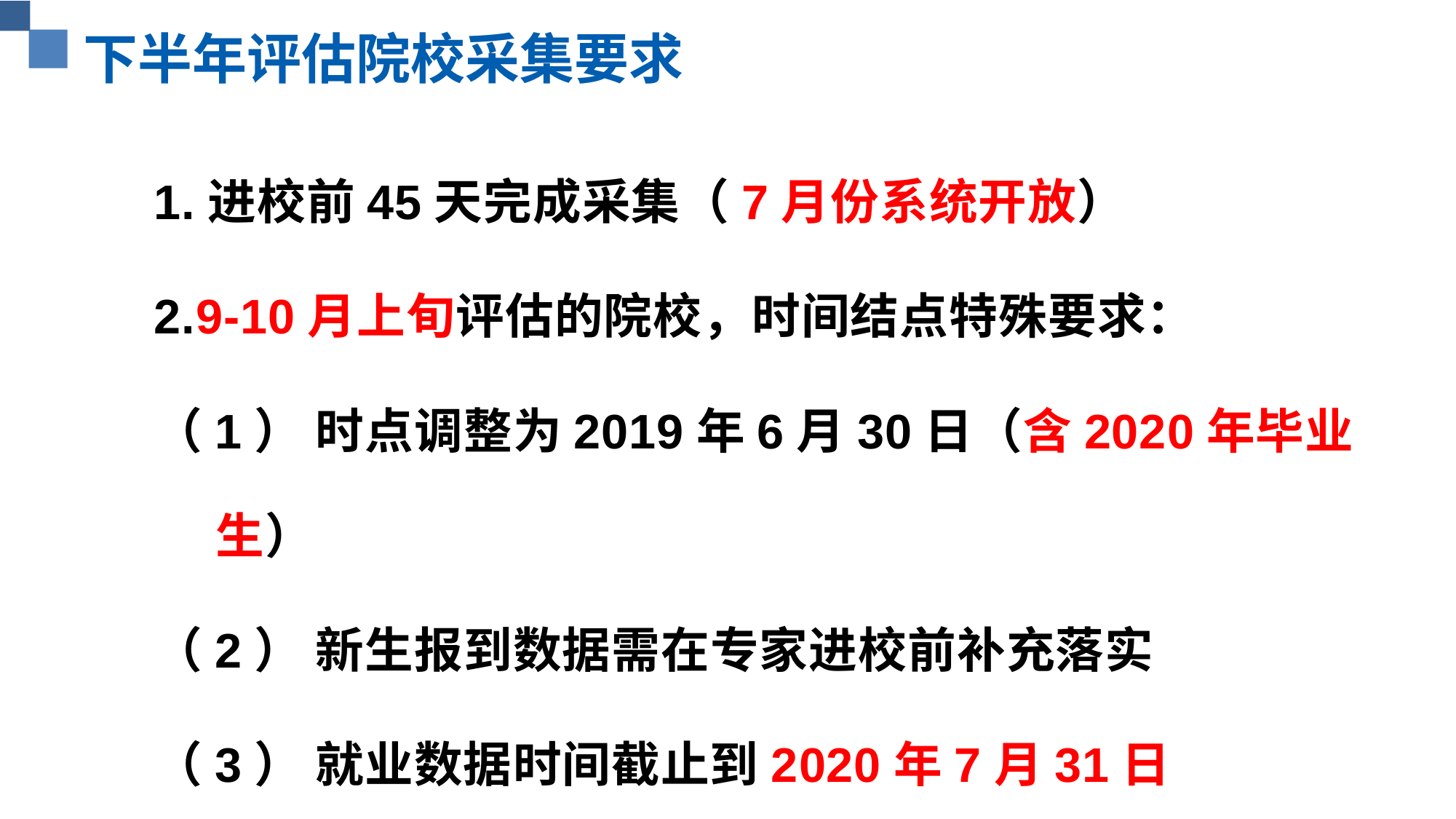

# 下半年评估院校采集要求

1.进校前45天完成采集（7月份系统开放）
2.9-10月上旬评估的院校，时间结点特殊要求：
（1） 时点调整为2019年6月30日（含2020年毕业生）
（2） 新生报到数据需在专家进校前补充落实
（3） 就业数据时间截止到2020年7月31日
（4） 评估结束后需更新相关数据